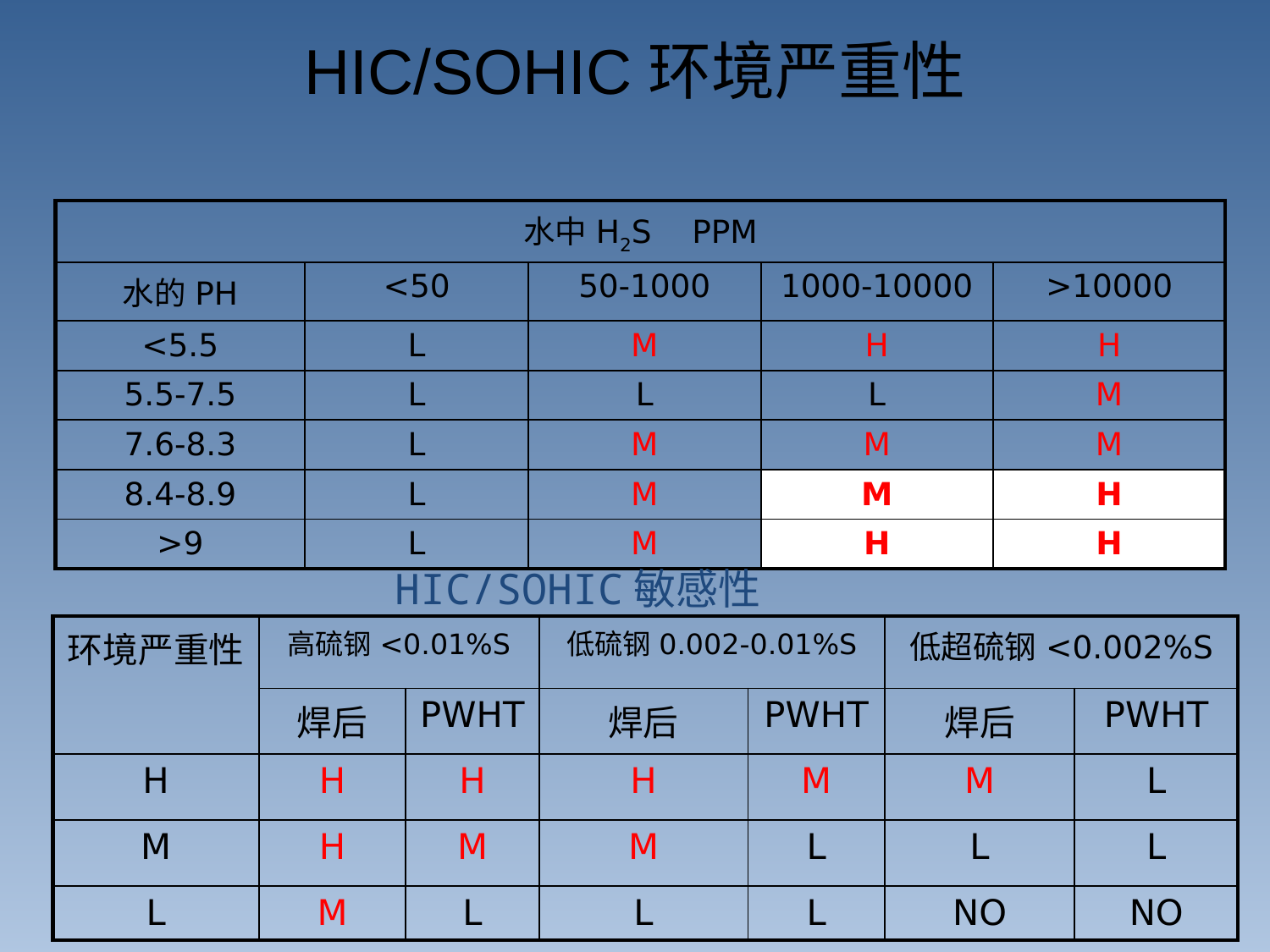

# HIC/SOHIC环境严重性
| 水中H2S PPM |  |  |  |  |
| --- | --- | --- | --- | --- |
| 水的PH | <50 | 50-1000 | 1000-10000 | >10000 |
| <5.5 | L | M | H | H |
| 5.5-7.5 | L | L | L | M |
| 7.6-8.3 | L | M | M | M |
| 8.4-8.9 | L | M | M | H |
| >9 | L | M | H | H |
HIC/SOHIC敏感性
| 环境严重性 | 高硫钢<0.01%S |  | 低硫钢0.002-0.01%S |  | 低超硫钢<0.002%S |  |
| --- | --- | --- | --- | --- | --- | --- |
|  | 焊后 | PWHT | 焊后 | PWHT | 焊后 | PWHT |
| H | H | H | H | M | M | L |
| M | H | M | M | L | L | L |
| L | M | L | L | L | NO | NO |